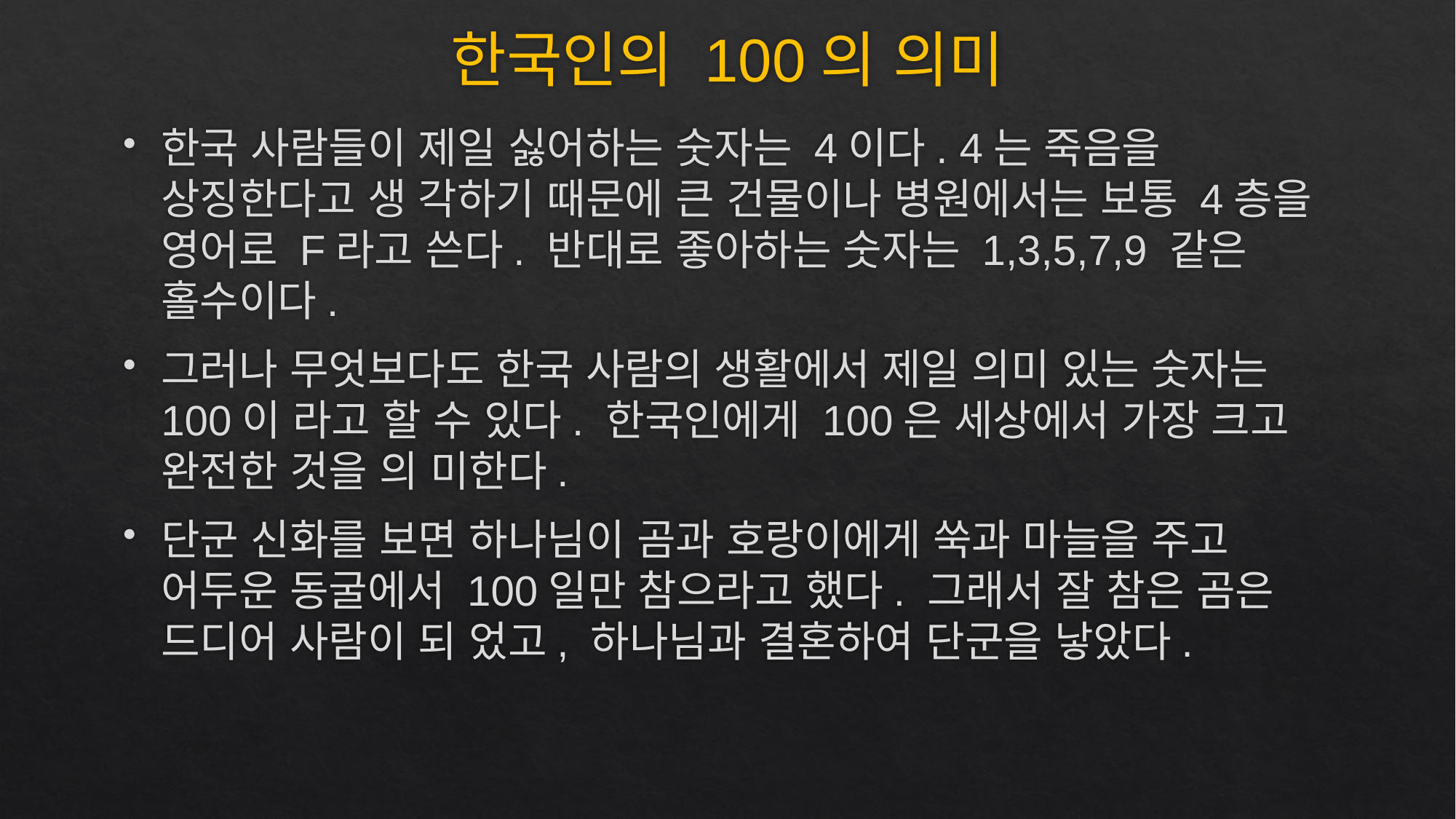

# 한국인의 100의 의미
한국 사람들이 제일 싫어하는 숫자는 4이다. 4는 죽음을 상징한다고 생 각하기 때문에 큰 건물이나 병원에서는 보통 4층을 영어로 F라고 쓴다. 반대로 좋아하는 숫자는 1,3,5,7,9 같은 홀수이다.
그러나 무엇보다도 한국 사람의 생활에서 제일 의미 있는 숫자는 100이 라고 할 수 있다. 한국인에게 100은 세상에서 가장 크고 완전한 것을 의 미한다.
단군 신화를 보면 하나님이 곰과 호랑이에게 쑥과 마늘을 주고 어두운 동굴에서 100일만 참으라고 했다. 그래서 잘 참은 곰은 드디어 사람이 되 었고, 하나님과 결혼하여 단군을 낳았다.